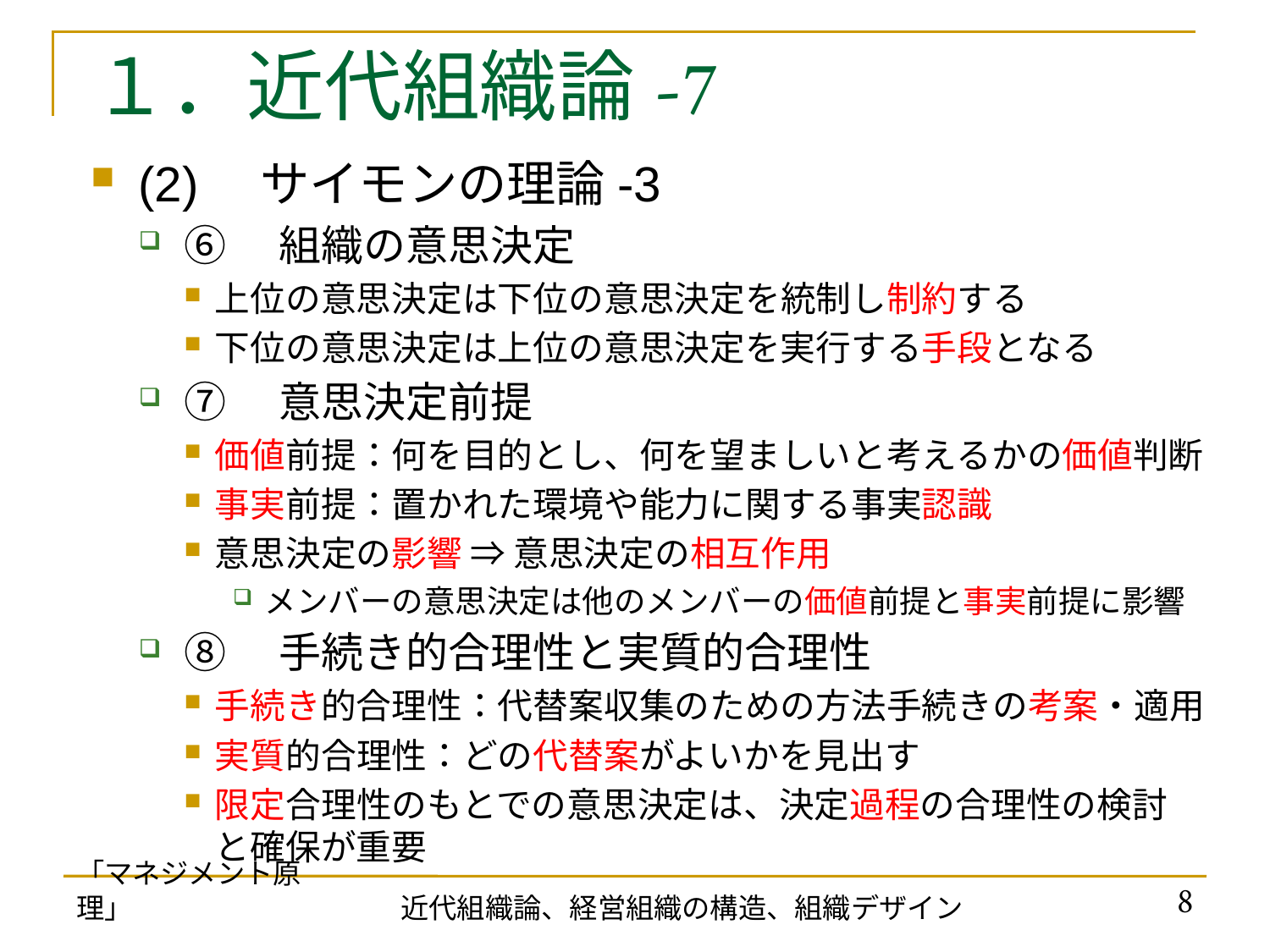

# １．近代組織論-7
(2)　サイモンの理論-3
⑥　組織の意思決定
上位の意思決定は下位の意思決定を統制し制約する
下位の意思決定は上位の意思決定を実行する手段となる
⑦　意思決定前提
価値前提：何を目的とし、何を望ましいと考えるかの価値判断
事実前提：置かれた環境や能力に関する事実認識
意思決定の影響 ⇒ 意思決定の相互作用
メンバーの意思決定は他のメンバーの価値前提と事実前提に影響
⑧　手続き的合理性と実質的合理性
手続き的合理性：代替案収集のための方法手続きの考案・適用
実質的合理性：どの代替案がよいかを見出す
限定合理性のもとでの意思決定は、決定過程の合理性の検討
と確保が重要
「マネジメント原理」
8
近代組織論、経営組織の構造、組織デザイン